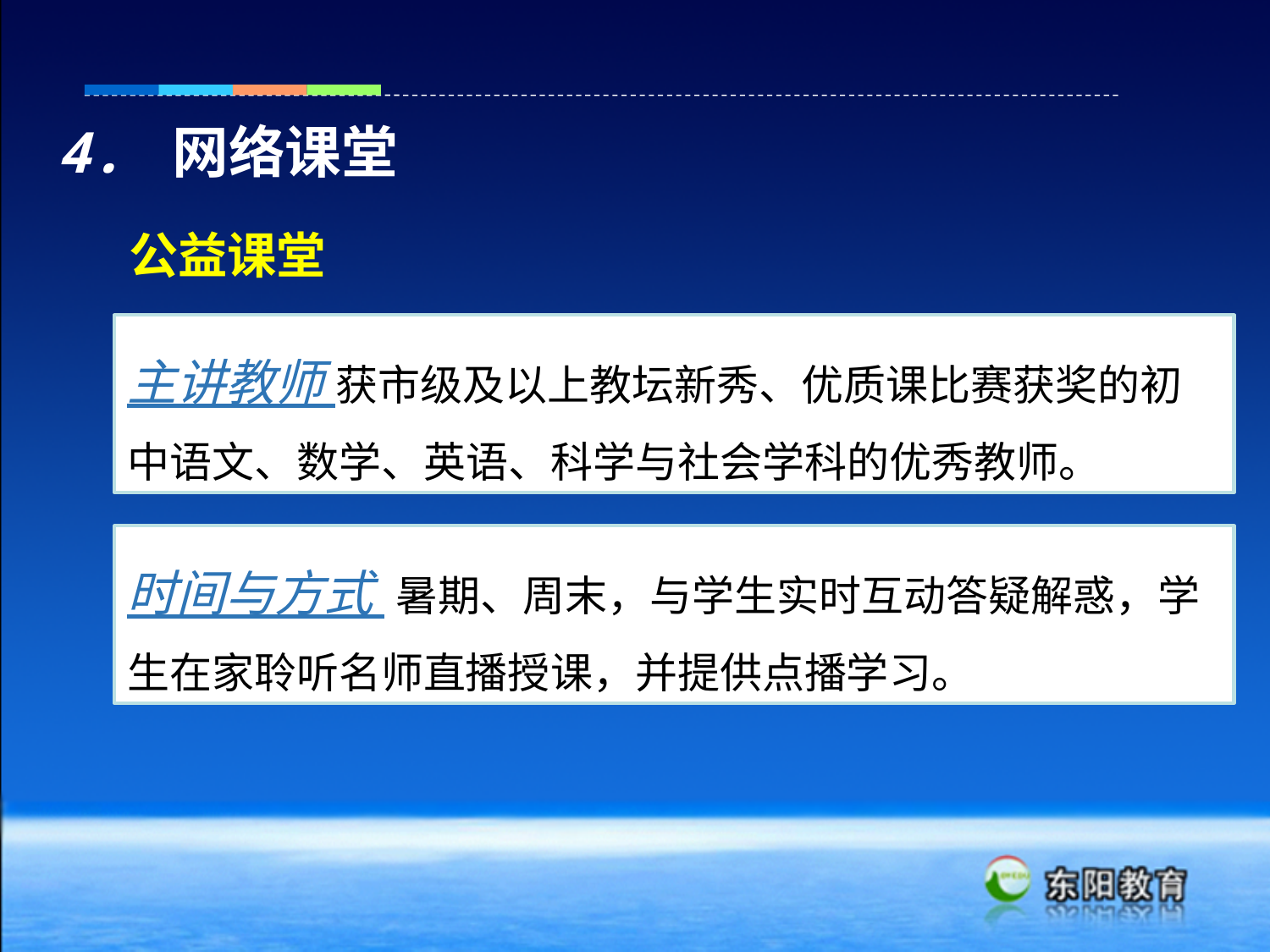

4. 网络课堂
公益课堂
主讲教师 获市级及以上教坛新秀、优质课比赛获奖的初中语文、数学、英语、科学与社会学科的优秀教师。
时间与方式  暑期、周末，与学生实时互动答疑解惑，学生在家聆听名师直播授课，并提供点播学习。